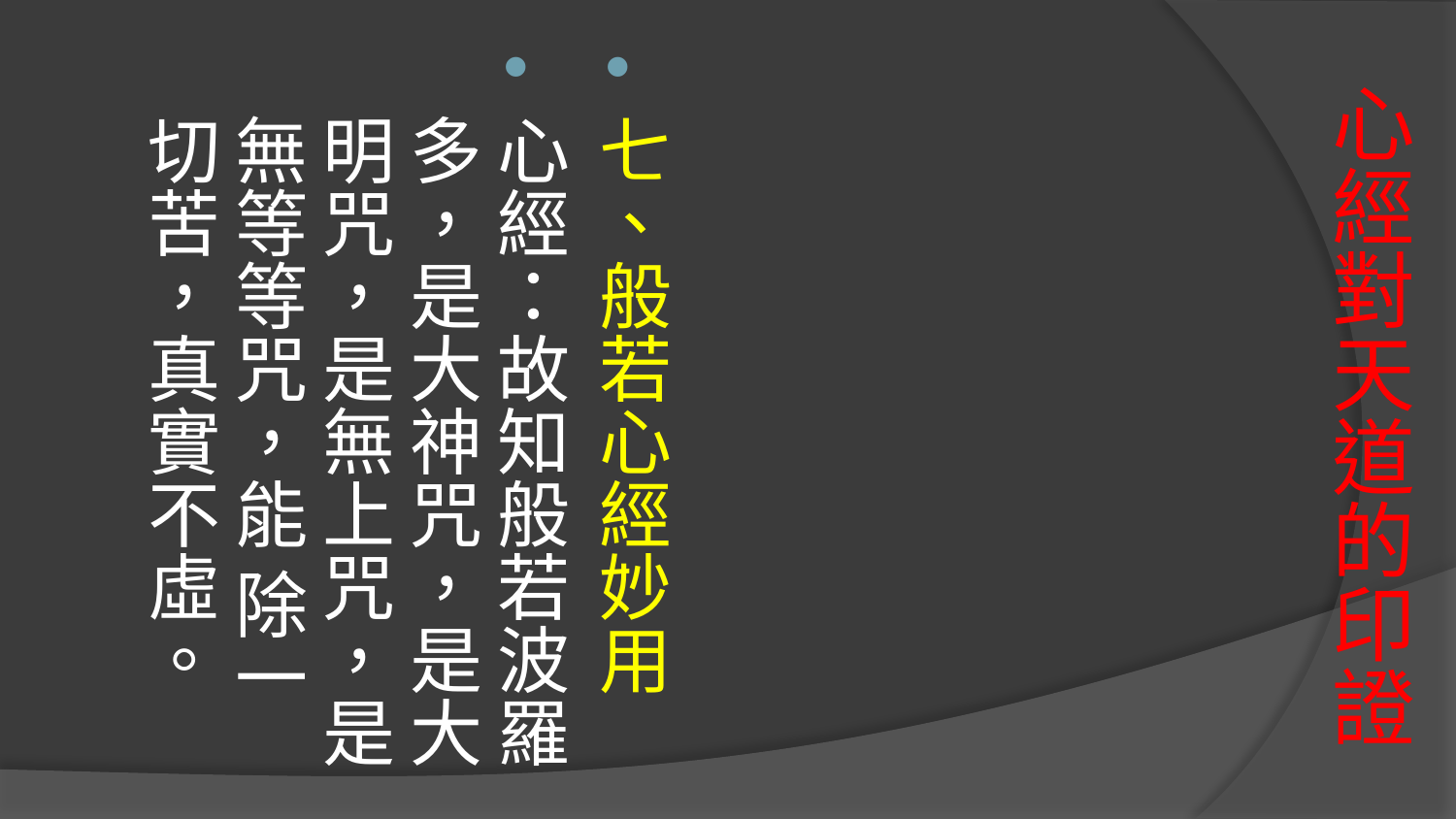

七、般若心經妙用
心經：故知般若波羅 多，是大神咒，是大明咒，是無上咒，是無等等咒，能 除一切苦，真實不虛。

# 心經對天道的印證